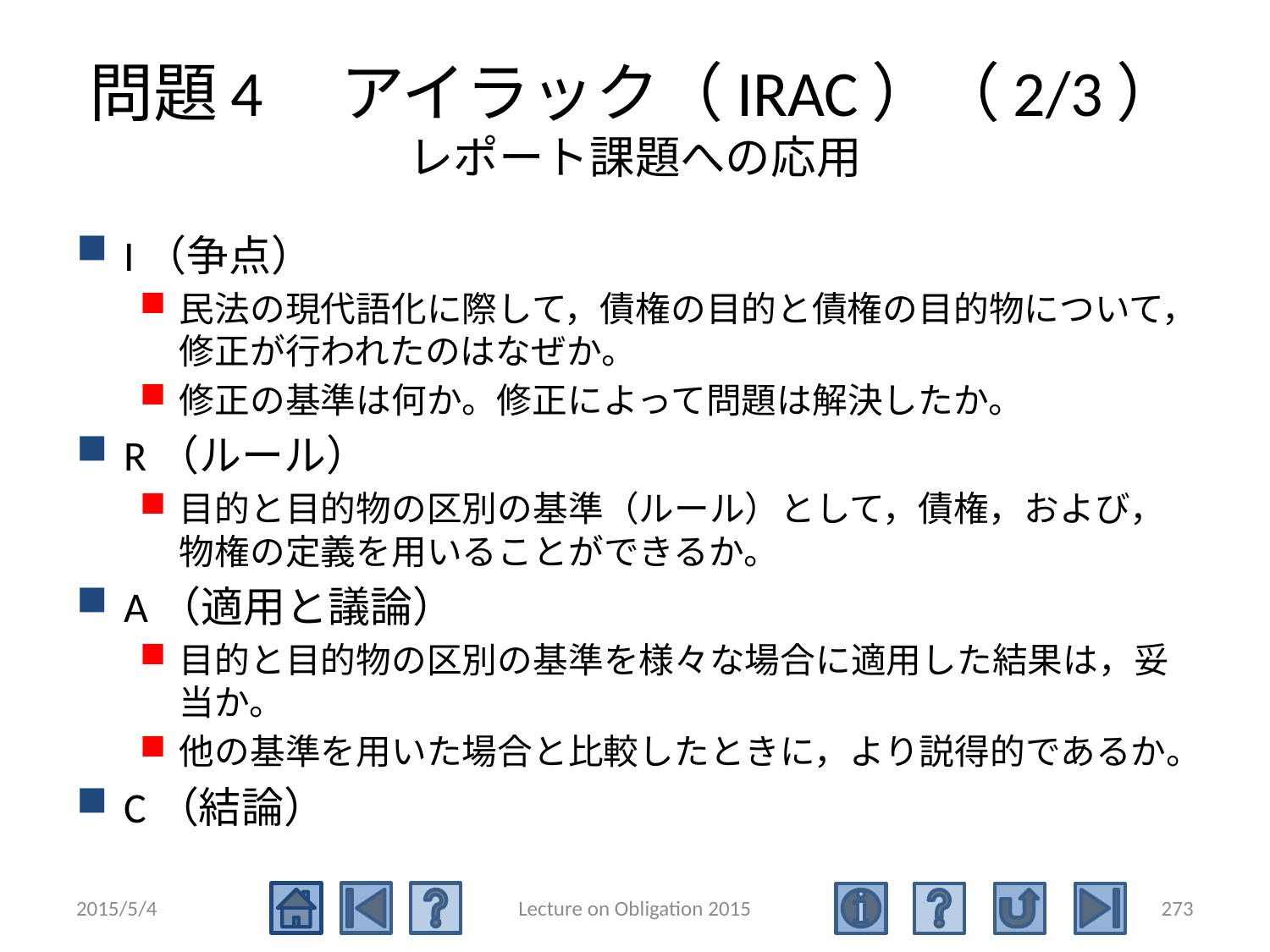

# 問題4　アイラック（IRAC）（2/3） レポート課題への応用
I（争点）
民法の現代語化に際して，債権の目的と債権の目的物について，修正が行われたのはなぜか。
修正の基準は何か。修正によって問題は解決したか。
R（ルール）
目的と目的物の区別の基準（ルール）として，債権，および，物権の定義を用いることができるか。
A（適用と議論）
目的と目的物の区別の基準を様々な場合に適用した結果は，妥当か。
他の基準を用いた場合と比較したときに，より説得的であるか。
C（結論）

2015/5/4
Lecture on Obligation 2015
273